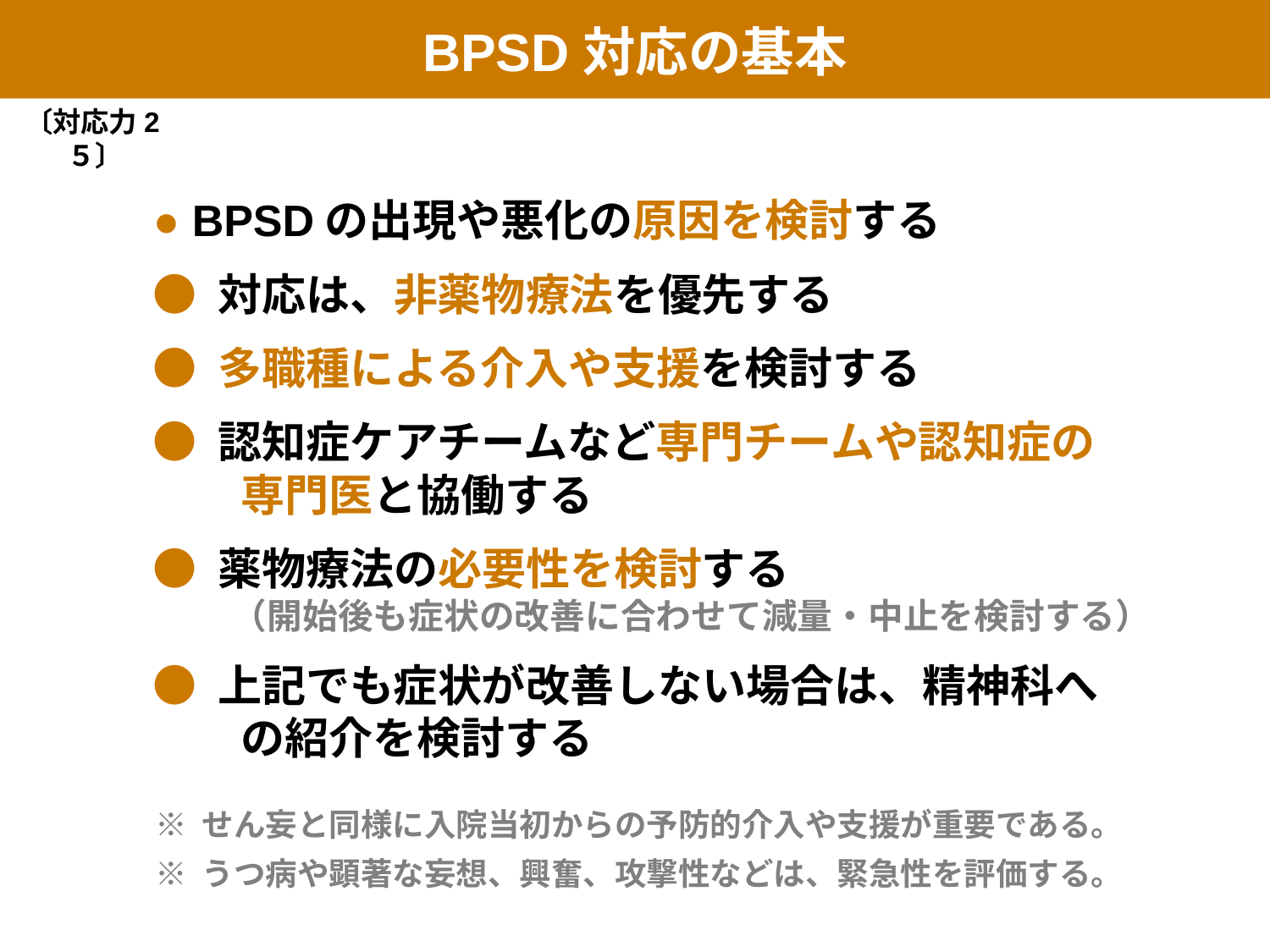

# BPSD対応の基本
〔対応力2５〕
● BPSDの出現や悪化の原因を検討する
● 対応は、非薬物療法を優先する
● 多職種による介入や支援を検討する
● 認知症ケアチームなど専門チームや認知症の
　　専門医と協働する
● 薬物療法の必要性を検討する
　　 （開始後も症状の改善に合わせて減量・中止を検討する）
● 上記でも症状が改善しない場合は、精神科へ
　　の紹介を検討する
※ せん妄と同様に入院当初からの予防的介入や支援が重要である。
※ うつ病や顕著な妄想、興奮、攻撃性などは、緊急性を評価する。